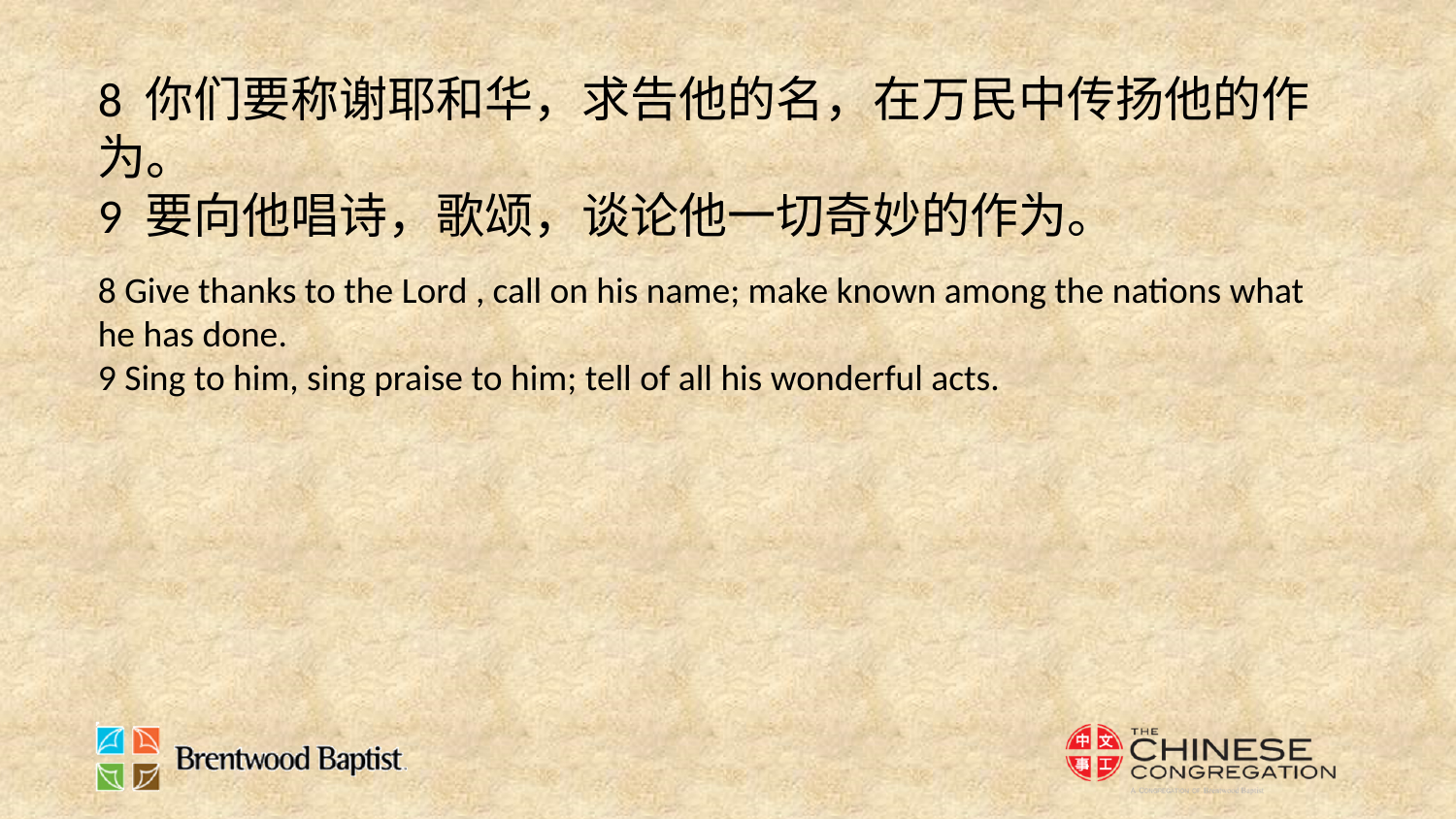

8 你们要称谢耶和华，求告他的名，在万民中传扬他的作为。
9 要向他唱诗，歌颂，谈论他一切奇妙的作为。

8 Give thanks to the Lord , call on his name; make known among the nations what he has done.
9 Sing to him, sing praise to him; tell of all his wonderful acts.